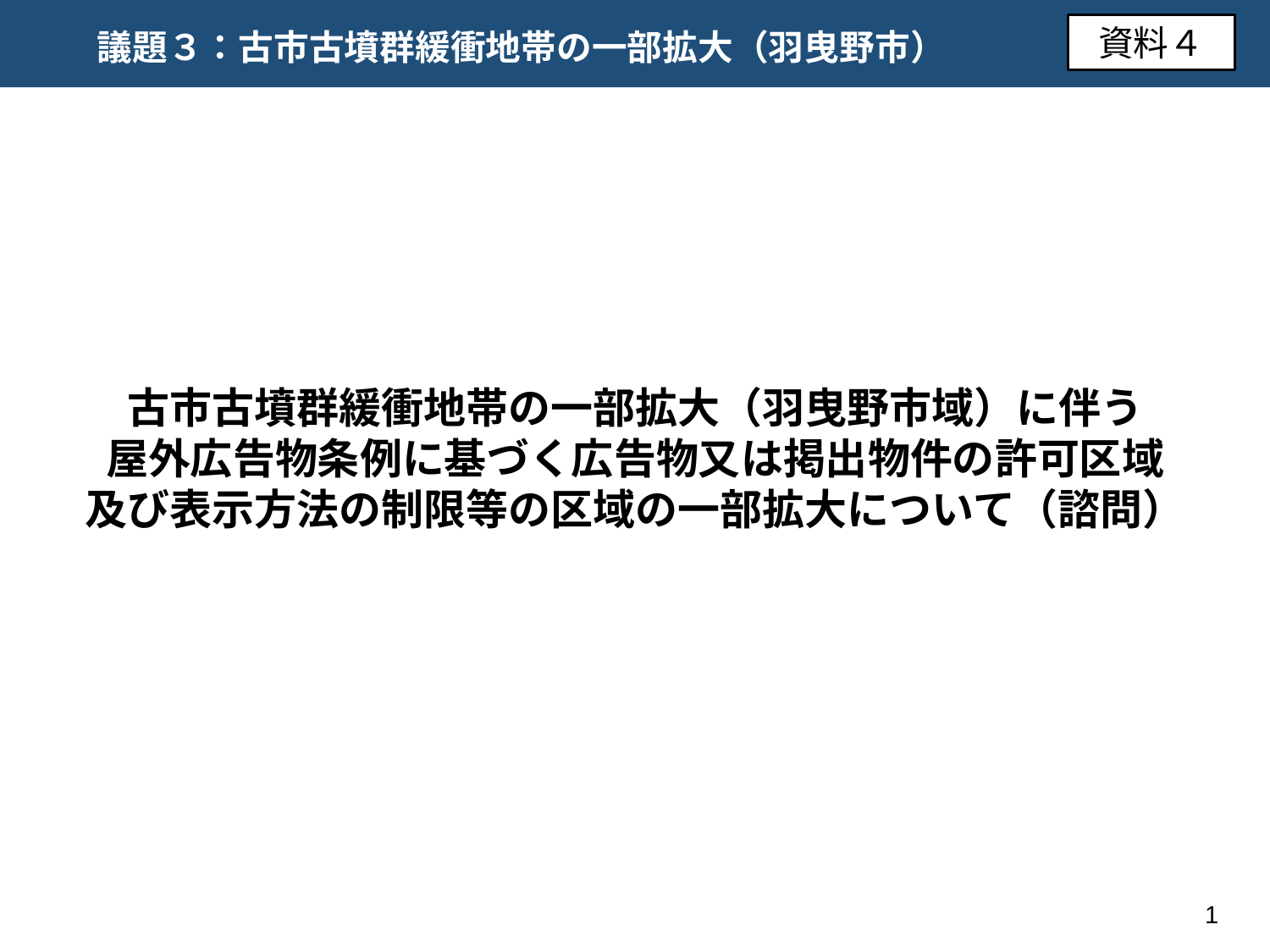

議題３：古市古墳群緩衝地帯の一部拡大（羽曳野市）
資料４
古市古墳群緩衝地帯の一部拡大（羽曳野市域）に伴う
屋外広告物条例に基づく広告物又は掲出物件の許可区域
及び表示方法の制限等の区域の一部拡大について（諮問）
1